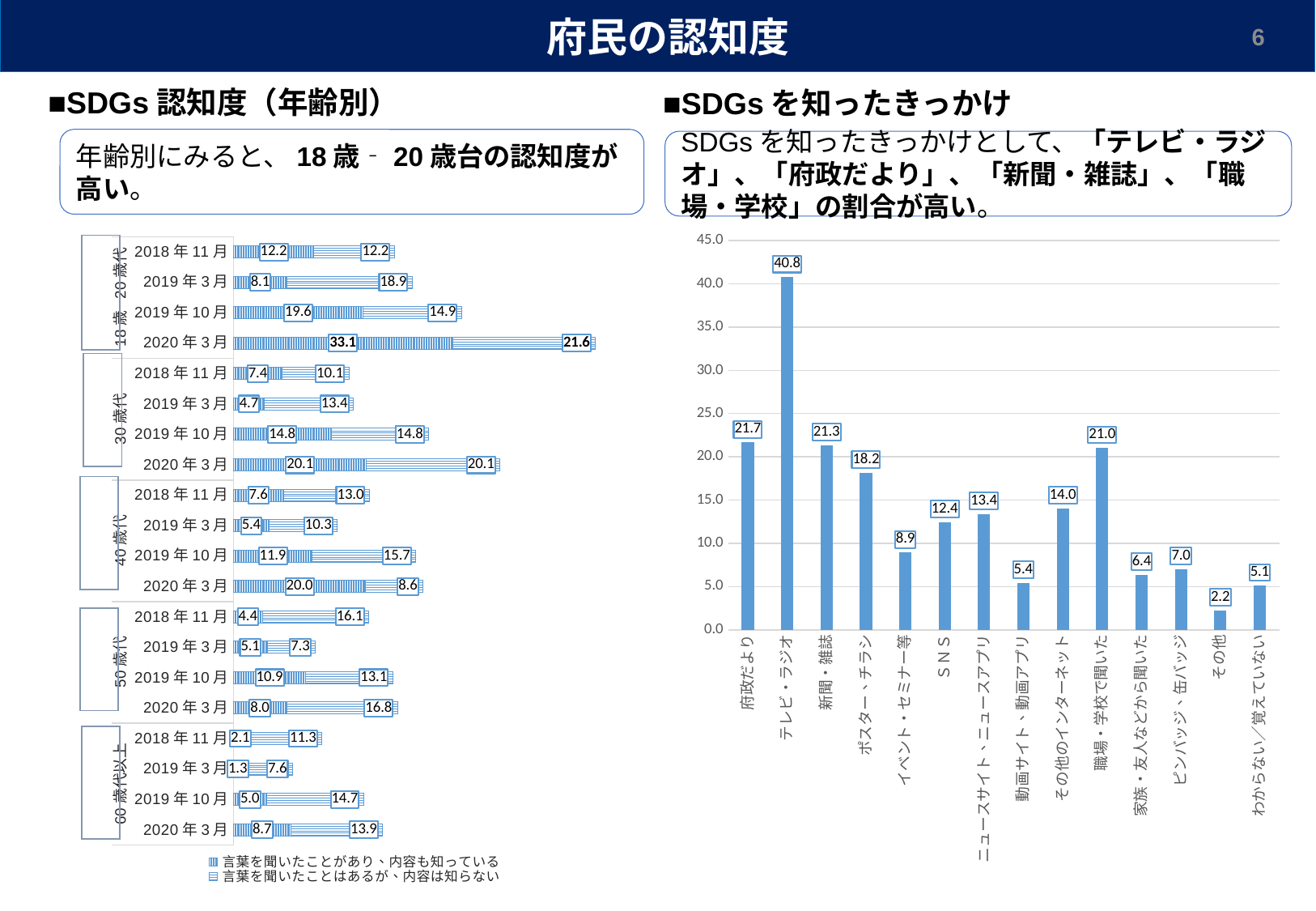

府民の認知度
6
■SDGs認知度（年齢別）
■SDGsを知ったきっかけ
年齢別にみると、18歳‐20歳台の認知度が高い。
SDGsを知ったきっかけとして、「テレビ・ラジオ」、「府政だより」、「新聞・雑誌」、「職場・学校」の割合が高い。

### Chart

| Category | 言葉を聞いたことがあり、内容も知っている | 言葉を聞いたことはあるが、内容は知らない |
|---|---|---|
| 2018年11月 | 12.162162162162161 | 12.162162162162161 |
| 2019年3月 | 8.108108108108109 | 18.91891891891892 |
| 2019年10月 | 19.594594594595 | 14.864864864865 |
| 2020年3月 | 33.108108108108 | 21.621621621622 |
| 2018年11月 | 7.382550335570469 | 10.06711409395973 |
| 2019年3月 | 4.697986577181208 | 13.422818791946309 |
| 2019年10月 | 14.765100671141 | 14.765100671141 |
| 2020年3月 | 20.134228187919 | 20.134228187919 |
| 2018年11月 | 7.5675675675675675 | 12.972972972972974 |
| 2019年3月 | 5.405405405405405 | 10.27027027027027 |
| 2019年10月 | 11.891891891892 | 15.675675675676 |
| 2020年3月 | 20.0 | 8.6486486486486 |
| 2018年11月 | 4.37956204379562 | 16.05839416058394 |
| 2019年3月 | 5.109489051094891 | 7.299270072992701 |
| 2019年10月 | 10.948905109489 | 13.138686131387 |
| 2020年3月 | 8.029197080292 | 16.788321167883 |
| 2018年11月 | 2.099737532808399 | 11.286089238845145 |
| 2019年3月 | 1.3123359580052494 | 7.611548556430447 |
| 2019年10月 | 4.9868766404199 | 14.698162729659 |
| 2020年3月 | 8.6614173228346 | 13.910761154856 |

### Chart

| Category | 2020年3月 |
|---|---|
| 府政だより | 21.656050955414 |
| テレビ・ラジオ | 40.764331210191 |
| 新聞・雑誌 | 21.337579617834 |
| ポスター、チラシ | 18.152866242038 |
| イベント・セミナー等 | 8.9171974522293 |
| ＳＮＳ | 12.420382165605 |
| ニュースサイト、ニュースアプリ | 13.375796178344 |
| 動画サイト、動画アプリ | 5.4140127388535 |
| その他のインターネット | 14.012738853503 |
| 職場・学校で聞いた | 21.019108280255 |
| 家族・友人などから聞いた | 6.3694267515924 |
| ピンバッジ、缶バッジ | 7.0063694267516 |
| その他 | 2.2292993630573 |
| わからない／覚えていない | 5.0955414012739 |